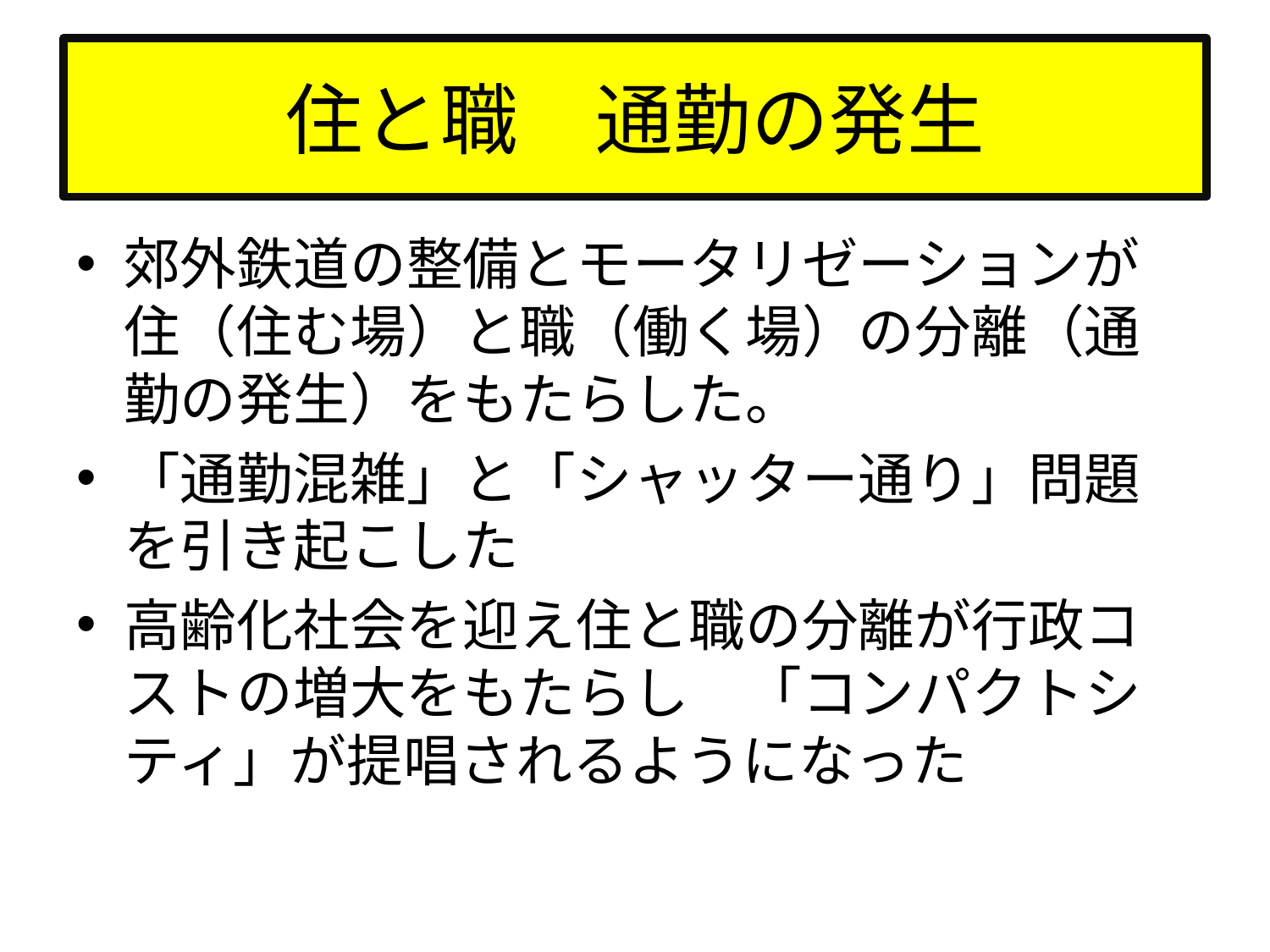

# 住と職　通勤の発生
郊外鉄道の整備とモータリゼーションが住（住む場）と職（働く場）の分離（通勤の発生）をもたらした。
「通勤混雑」と「シャッター通り」問題を引き起こした
高齢化社会を迎え住と職の分離が行政コストの増大をもたらし　「コンパクトシティ」が提唱されるようになった